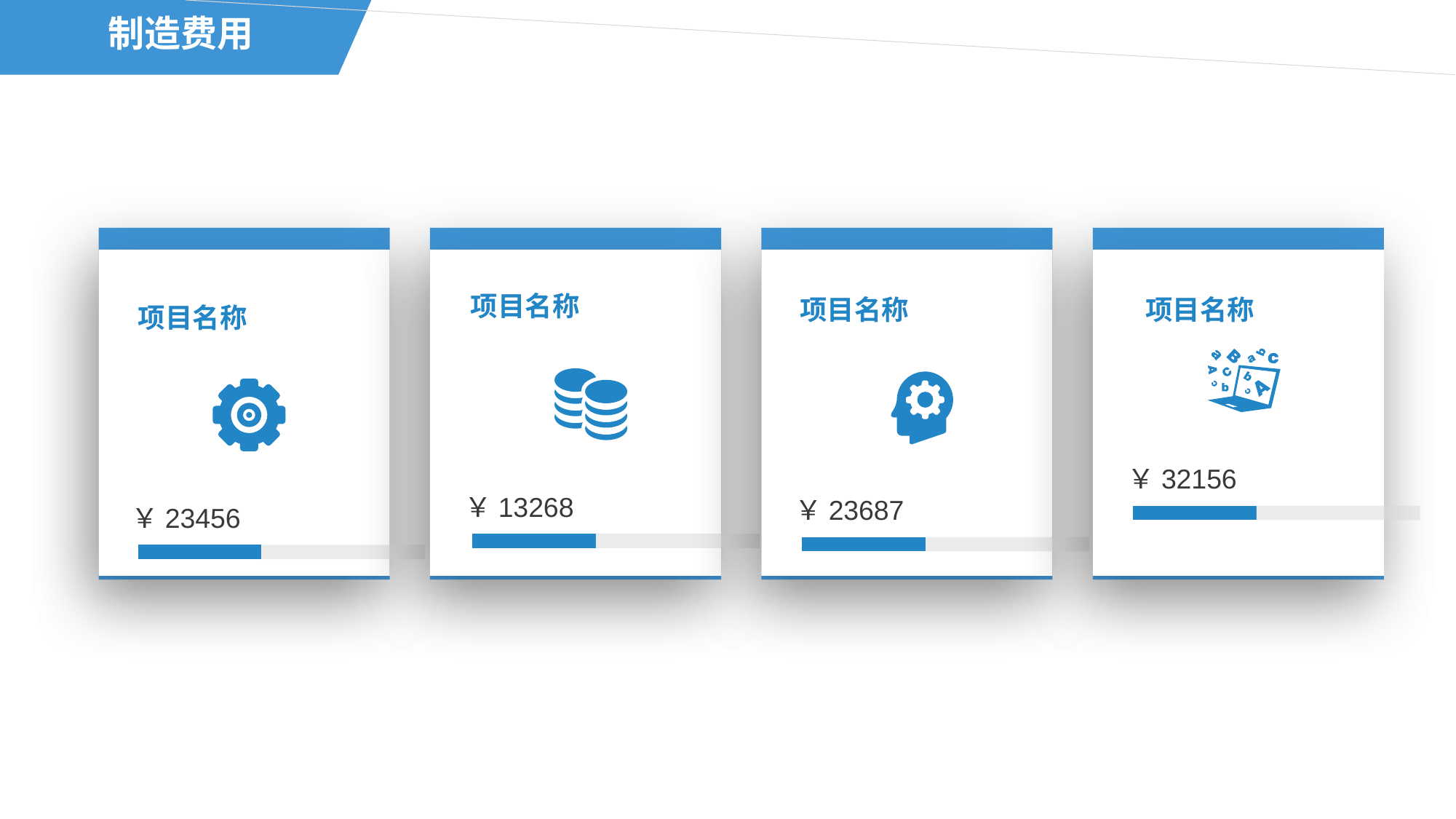

制造费用

项目名称

### Chart

| Category | 系列 1 | 系列 2 |
|---|---|---|
| 项目 1 | 4.3 | 5.7 |
￥23456

项目名称

### Chart

| Category | 系列 1 | 系列 2 |
|---|---|---|
| 项目 1 | 4.3 | 5.7 |
￥13268

项目名称

### Chart

| Category | 系列 1 | 系列 2 |
|---|---|---|
| 项目 1 | 4.3 | 5.7 |
￥23687

项目名称

### Chart

| Category | 系列 1 | 系列 2 |
|---|---|---|
| 项目 1 | 4.3 | 5.7 |
￥32156